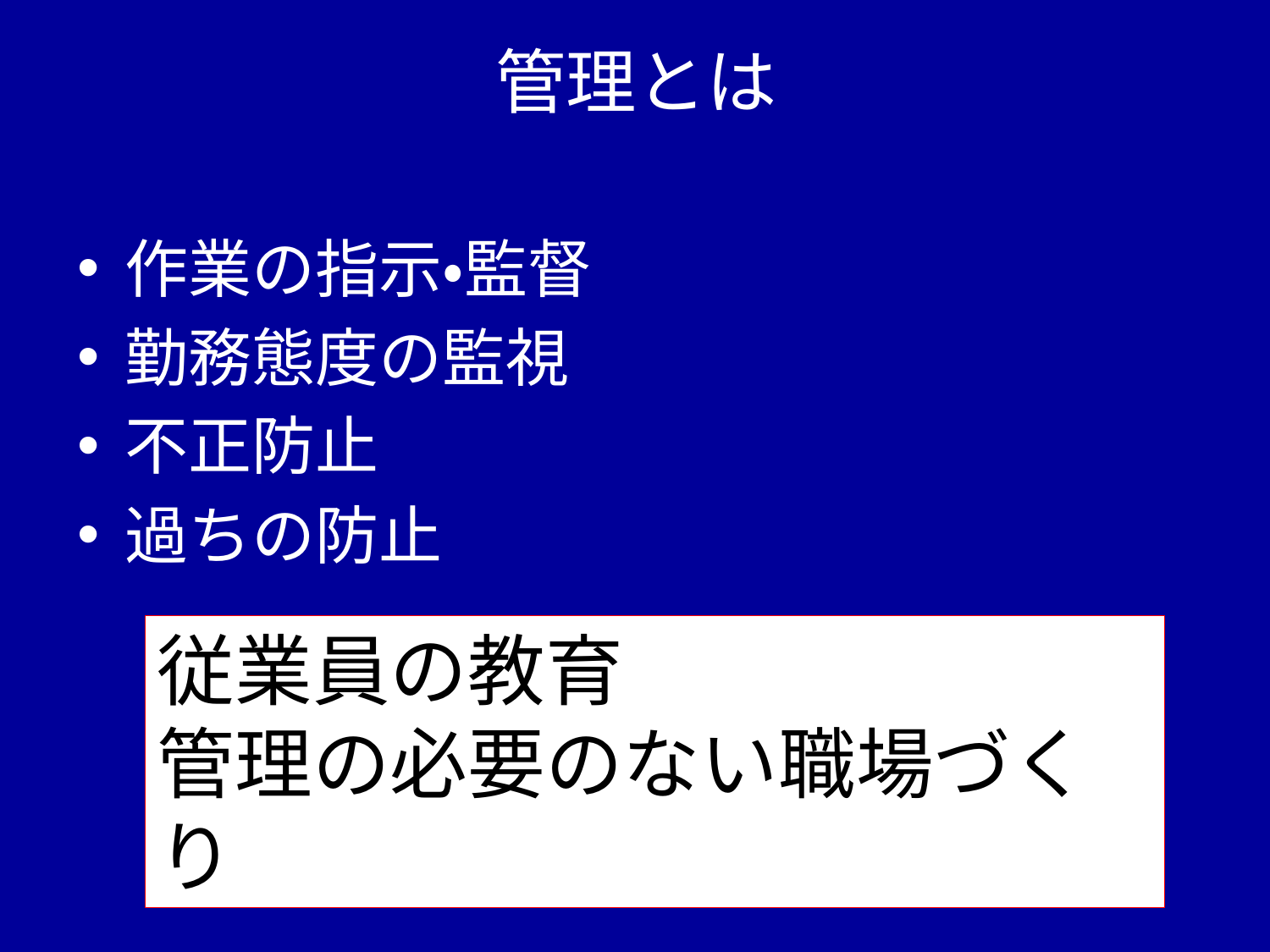

# 管理とは
作業の指示・監督
勤務態度の監視
不正防止
過ちの防止

従業員の教育
管理の必要のない職場づくり